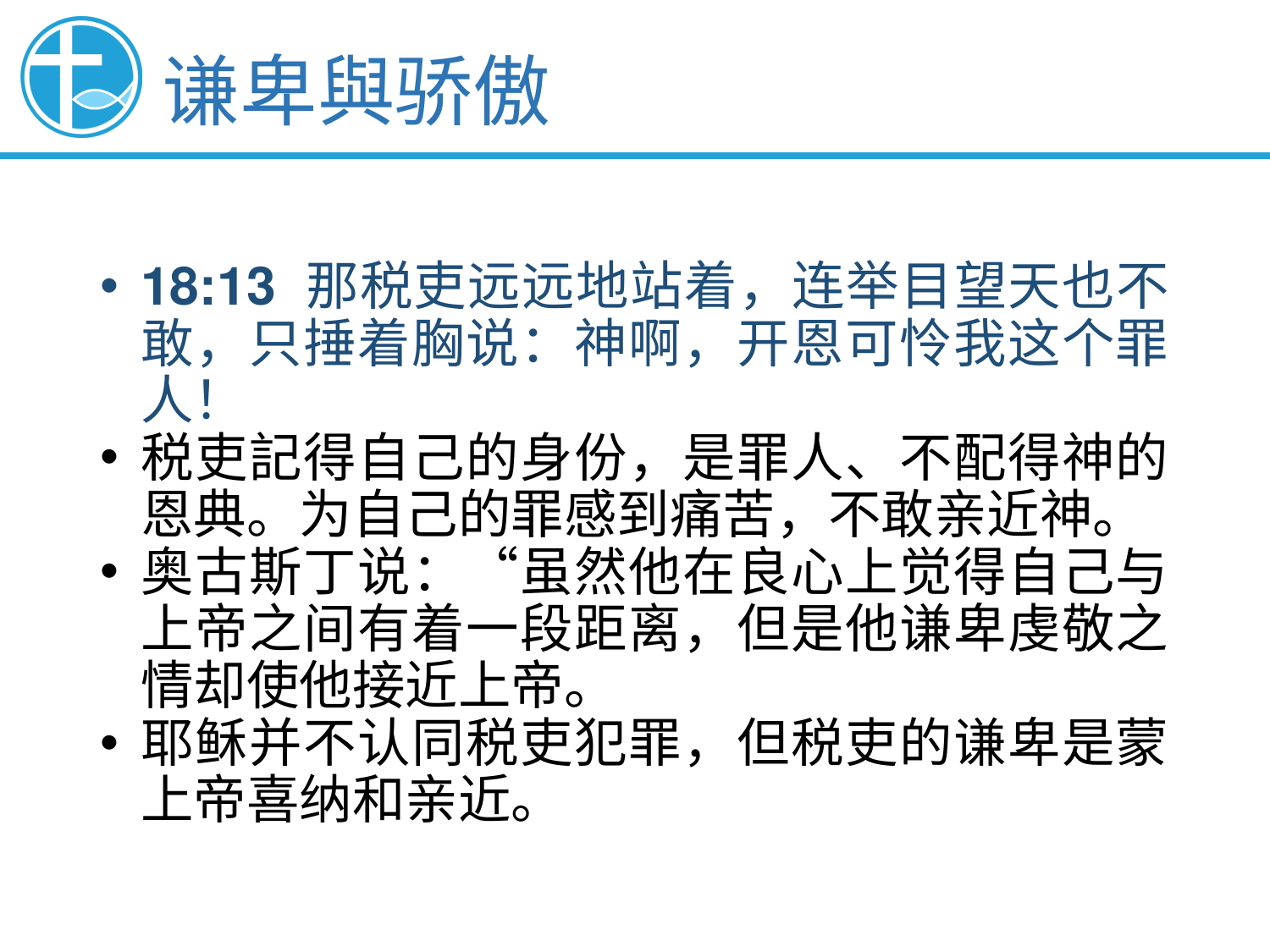

# 谦卑與骄傲
18:13 那税吏远远地站着，连举目望天也不敢，只捶着胸说：神啊，开恩可怜我这个罪人！
税吏記得自己的身份，是罪人、不配得神的恩典。为自己的罪感到痛苦，不敢亲近神。
奥古斯丁说：“虽然他在良心上觉得自己与上帝之间有着一段距离，但是他谦卑虔敬之情却使他接近上帝。
耶稣并不认同税吏犯罪，但税吏的谦卑是蒙上帝喜纳和亲近。